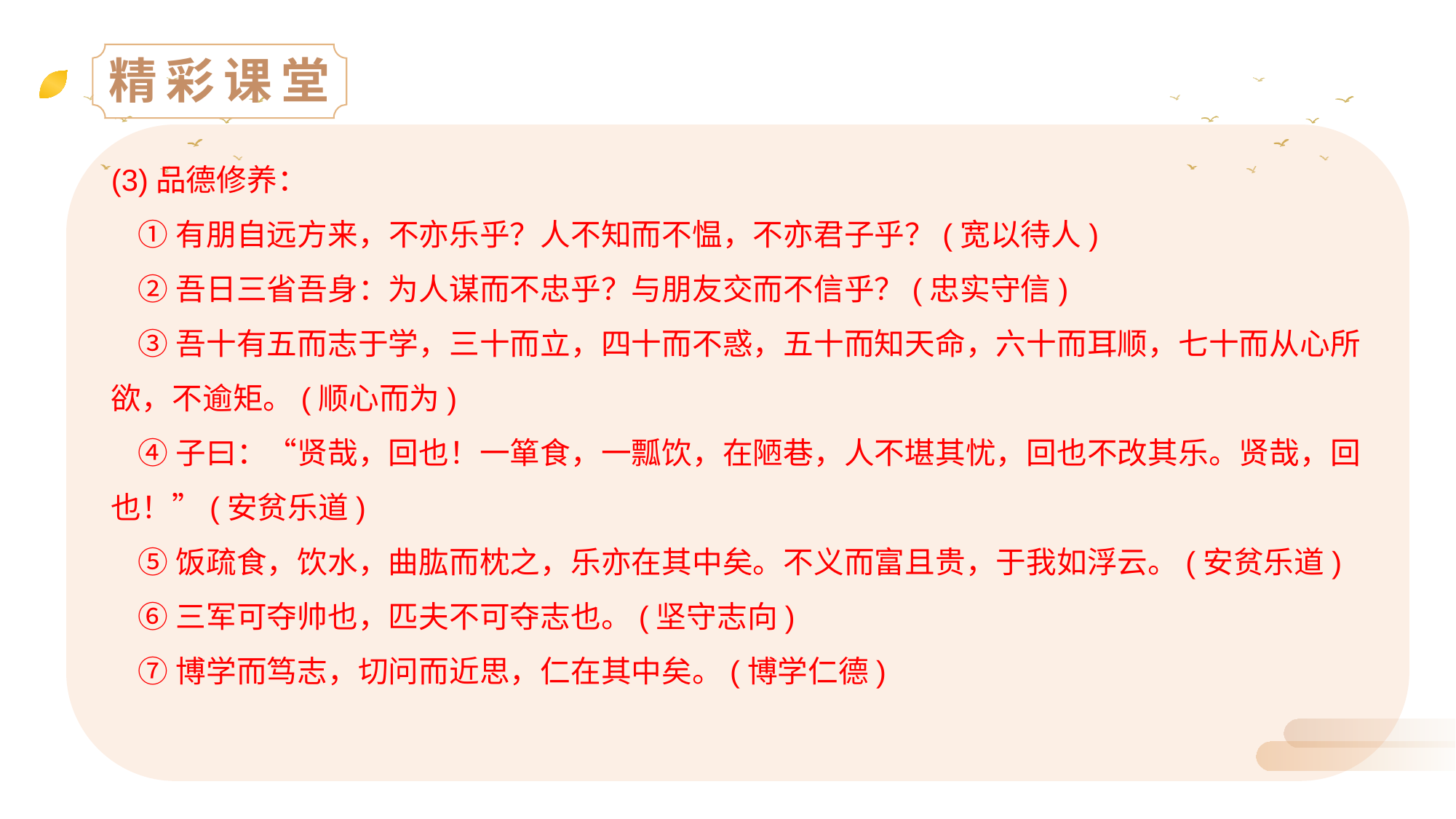

精彩课堂
(3)品德修养：
    ①有朋自远方来，不亦乐乎？人不知而不愠，不亦君子乎？(宽以待人)
    ②吾日三省吾身：为人谋而不忠乎？与朋友交而不信乎？(忠实守信)
    ③吾十有五而志于学，三十而立，四十而不惑，五十而知天命，六十而耳顺，七十而从心所欲，不逾矩。(顺心而为)
    ④子曰：“贤哉，回也！一箪食，一瓢饮，在陋巷，人不堪其忧，回也不改其乐。贤哉，回也！”(安贫乐道)
    ⑤饭疏食，饮水，曲肱而枕之，乐亦在其中矣。不义而富且贵，于我如浮云。(安贫乐道)
    ⑥三军可夺帅也，匹夫不可夺志也。(坚守志向)
    ⑦博学而笃志，切问而近思，仁在其中矣。(博学仁德)